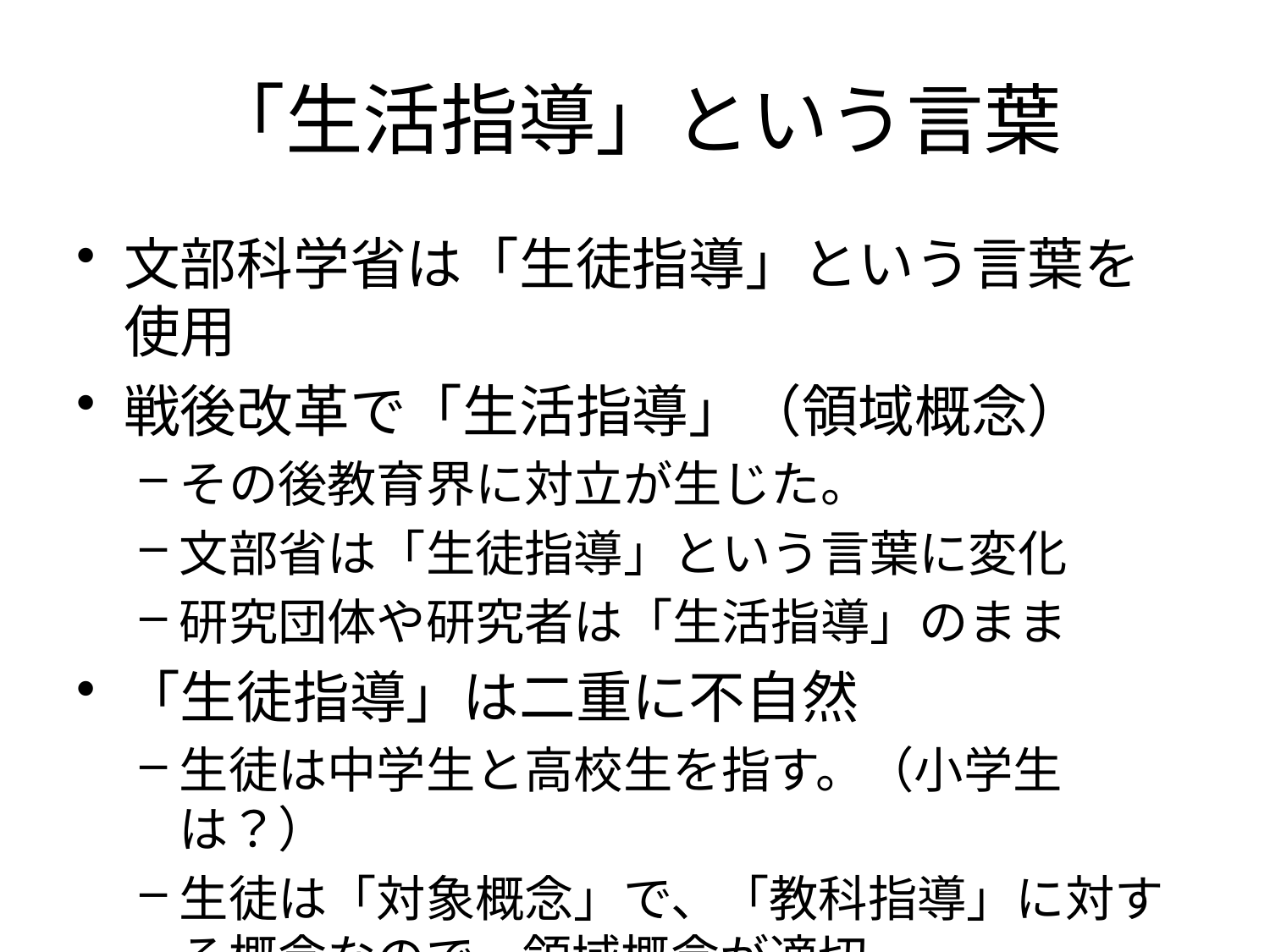

# 「生活指導」という言葉
文部科学省は「生徒指導」という言葉を使用
戦後改革で「生活指導」（領域概念）
その後教育界に対立が生じた。
文部省は「生徒指導」という言葉に変化
研究団体や研究者は「生活指導」のまま
「生徒指導」は二重に不自然
生徒は中学生と高校生を指す。（小学生は？）
生徒は「対象概念」で、「教科指導」に対する概念なので、領域概念が適切